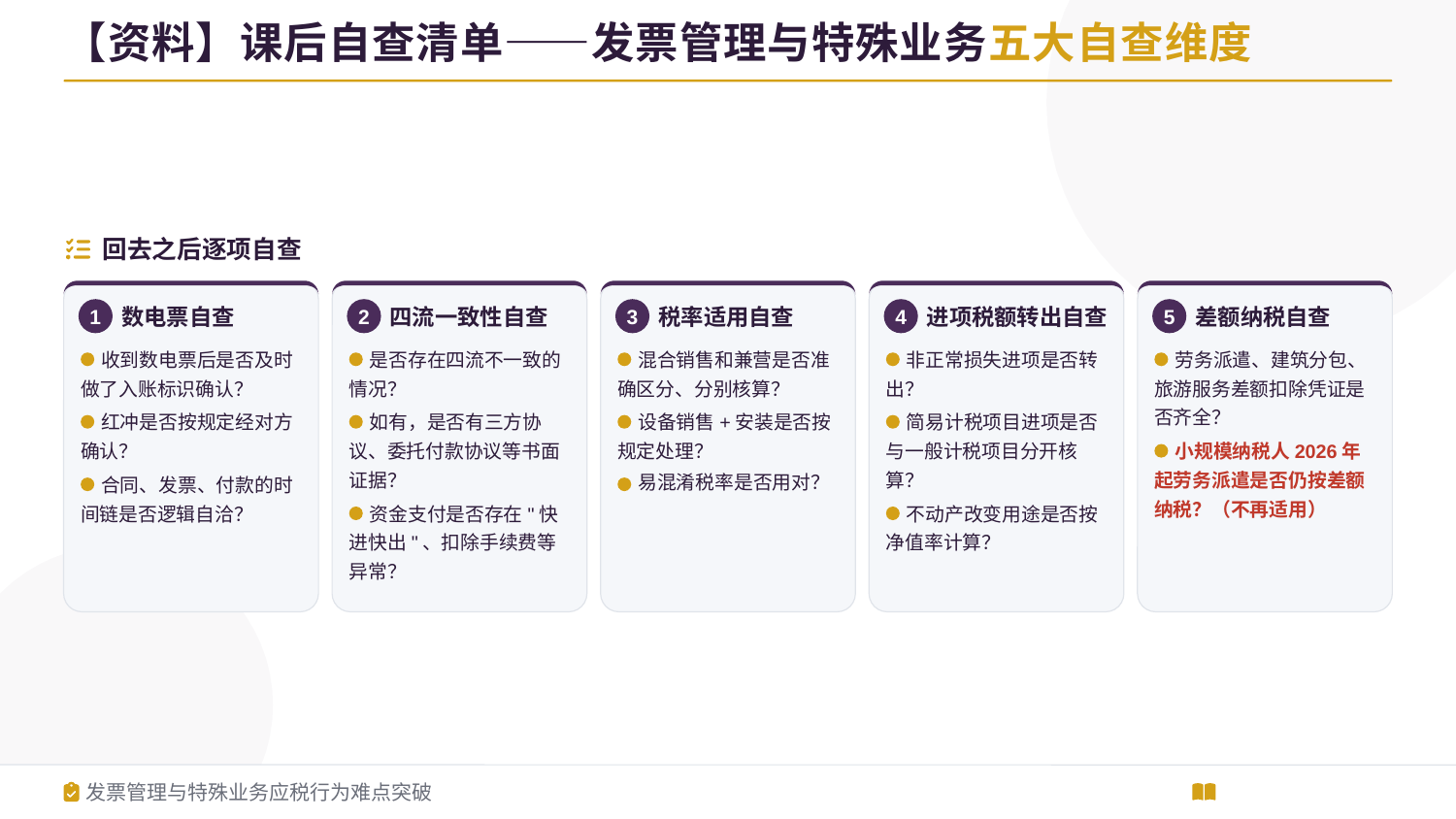

【资料】课后自查清单——发票管理与特殊业务五大自查维度

回去之后逐项自查

1

2

3

4

5

数电票自查
四流一致性自查
税率适用自查
进项税额转出自查
差额纳税自查
收到数电票后是否及时做了入账标识确认？
是否存在四流不一致的情况？
混合销售和兼营是否准确区分、分别核算？
非正常损失进项是否转出？
劳务派遣、建筑分包、旅游服务差额扣除凭证是否齐全？

红冲是否按规定经对方确认？
如有，是否有三方协议、委托付款协议等书面证据？
设备销售+安装是否按规定处理？
简易计税项目进项是否与一般计税项目分开核算？

小规模纳税人2026年起劳务派遣是否仍按差额纳税？（不再适用）

合同、发票、付款的时间链是否逻辑自洽？
易混淆税率是否用对？

资金支付是否存在"快进快出"、扣除手续费等异常？
不动产改变用途是否按净值率计算？

发票管理与特殊业务应税行为难点突破